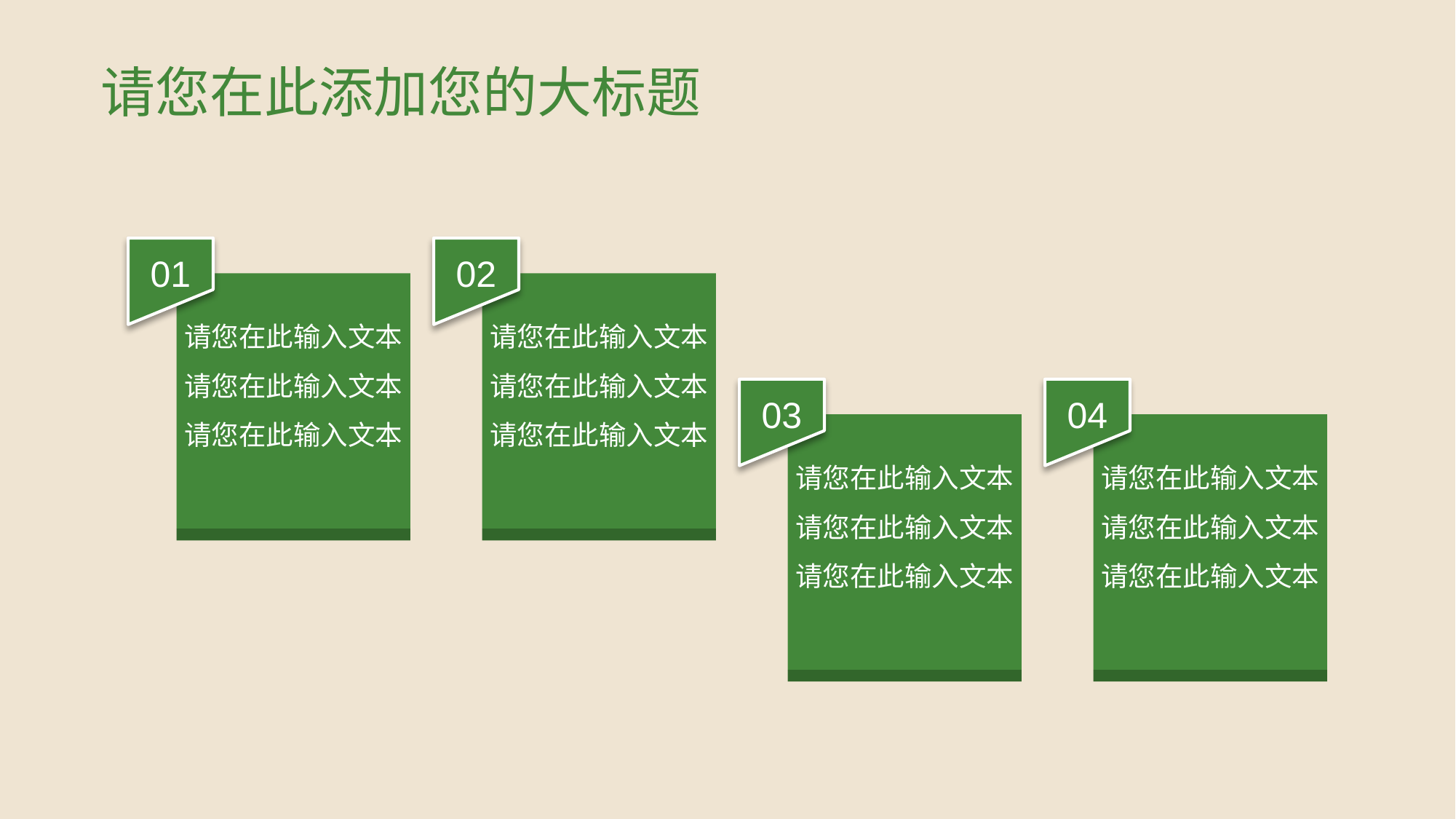

# 请您在此添加您的大标题
01
02
请您在此输入文本请您在此输入文本请您在此输入文本
请您在此输入文本请您在此输入文本请您在此输入文本
03
04
请您在此输入文本请您在此输入文本请您在此输入文本
请您在此输入文本请您在此输入文本请您在此输入文本